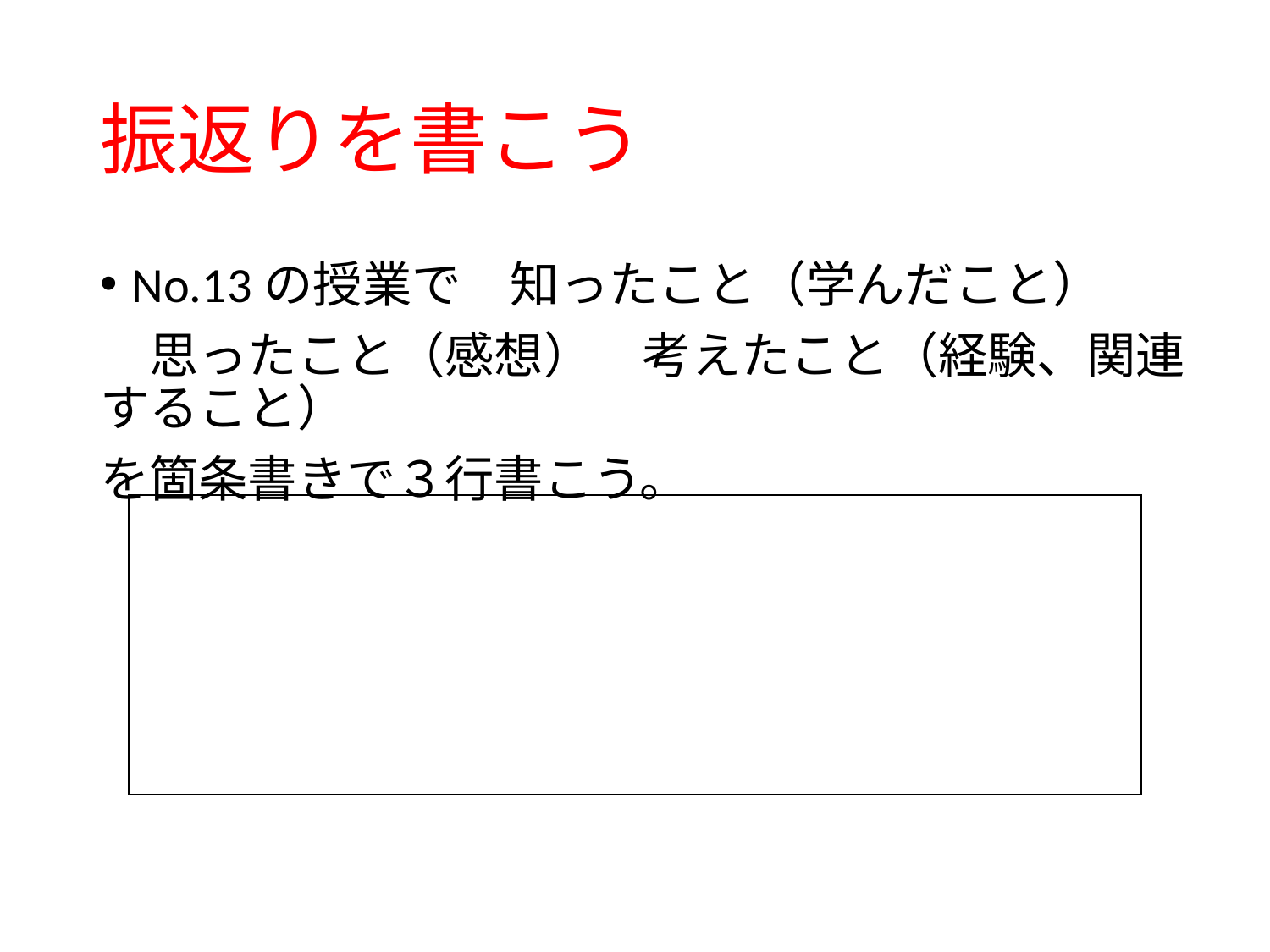

# 振返りを書こう
No.13の授業で　知ったこと（学んだこと）
　思ったこと（感想）　考えたこと（経験、関連すること）
を箇条書きで３行書こう。
|  |
| --- |